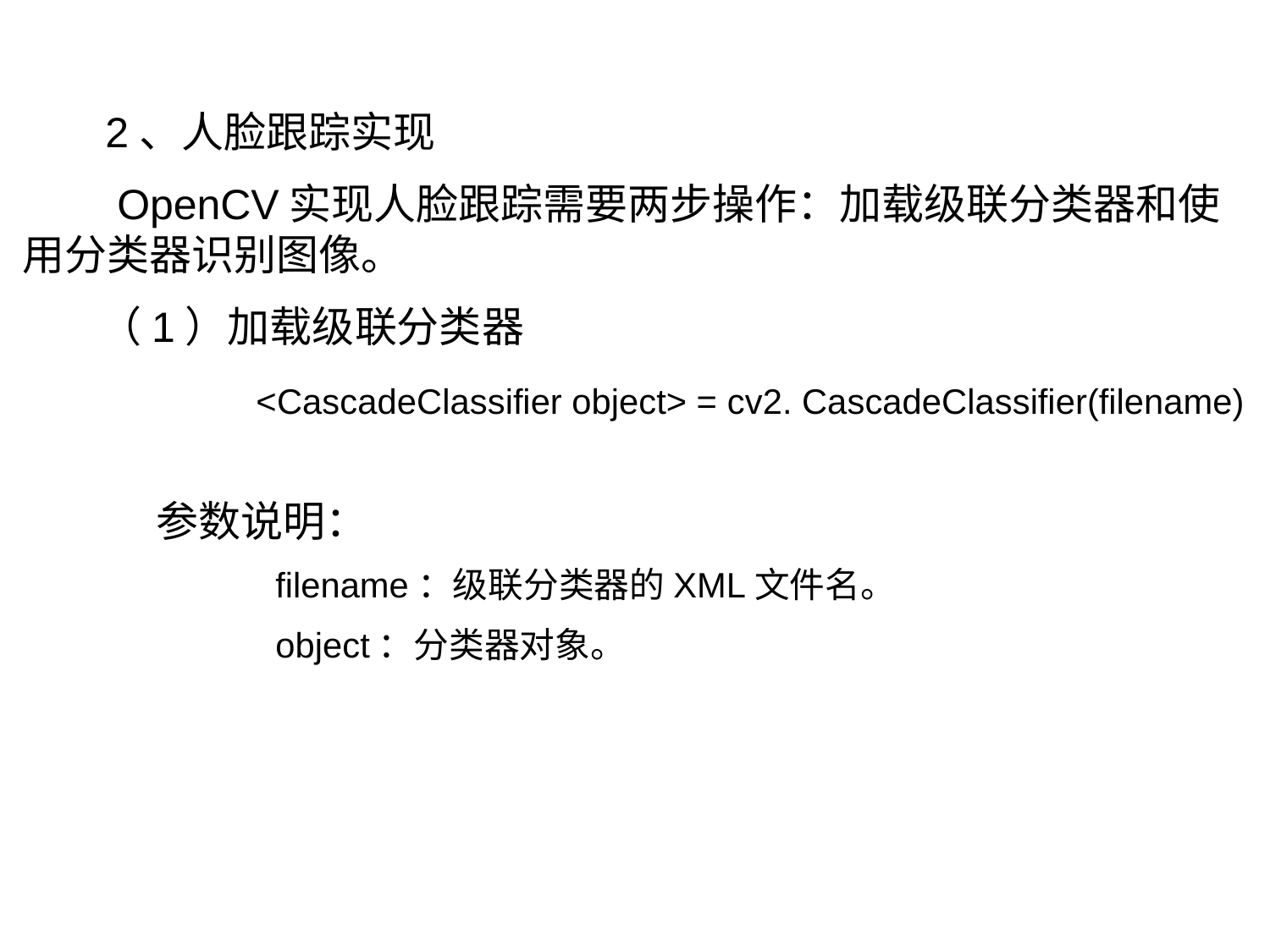

2、人脸跟踪实现
        OpenCV实现人脸跟踪需要两步操作：加载级联分类器和使用分类器识别图像。
       （1）加载级联分类器
                        <CascadeClassifier object> = cv2. CascadeClassifier(filename)
             参数说明：
                          filename：级联分类器的XML文件名。
                          object：分类器对象。